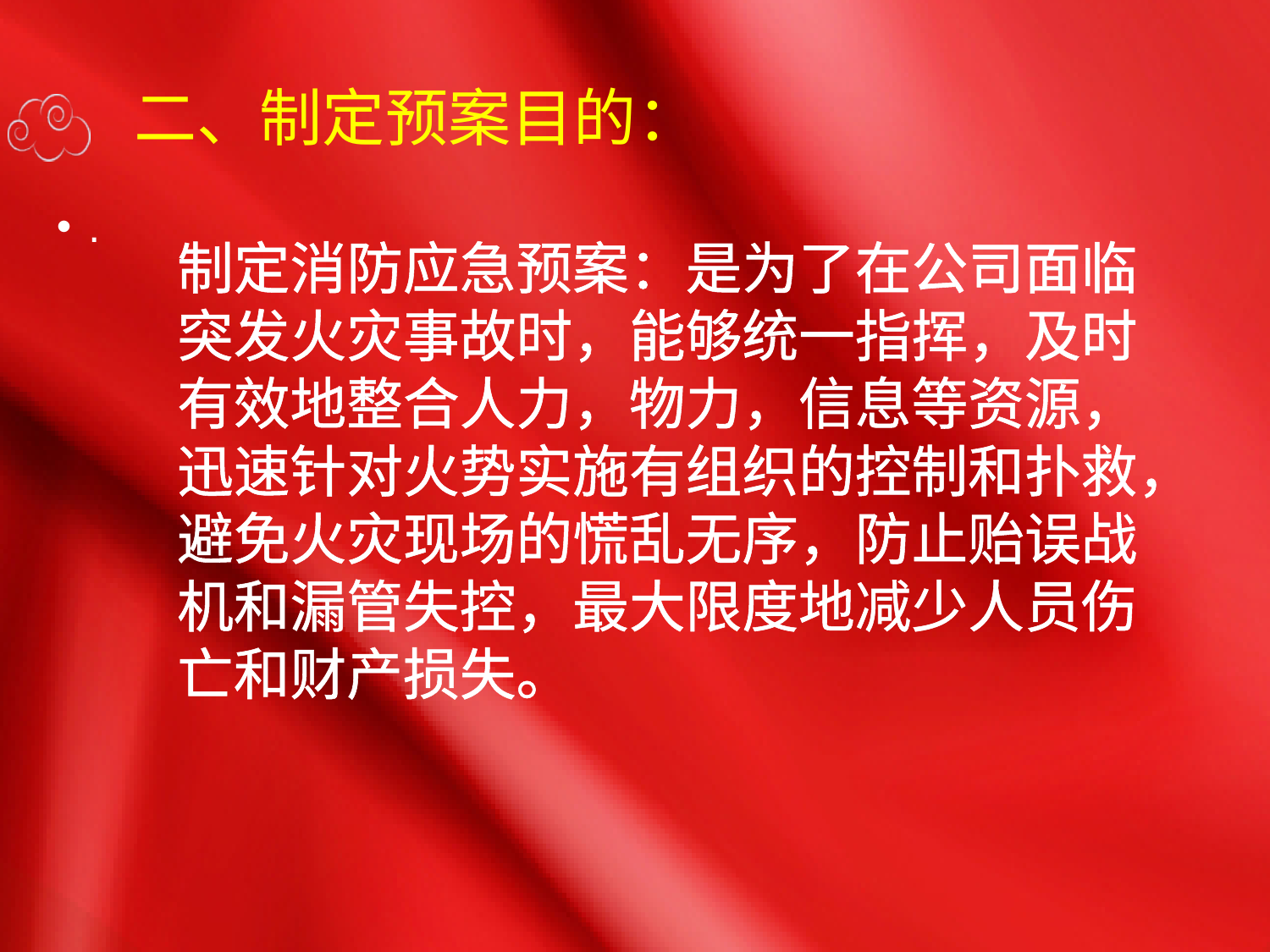

# 二、制定预案目的：
.

制定消防应急预案：是为了在公司面临突发火灾事故时，能够统一指挥，及时有效地整合人力，物力，信息等资源，迅速针对火势实施有组织的控制和扑救，避免火灾现场的慌乱无序，防止贻误战机和漏管失控，最大限度地减少人员伤亡和财产损失。